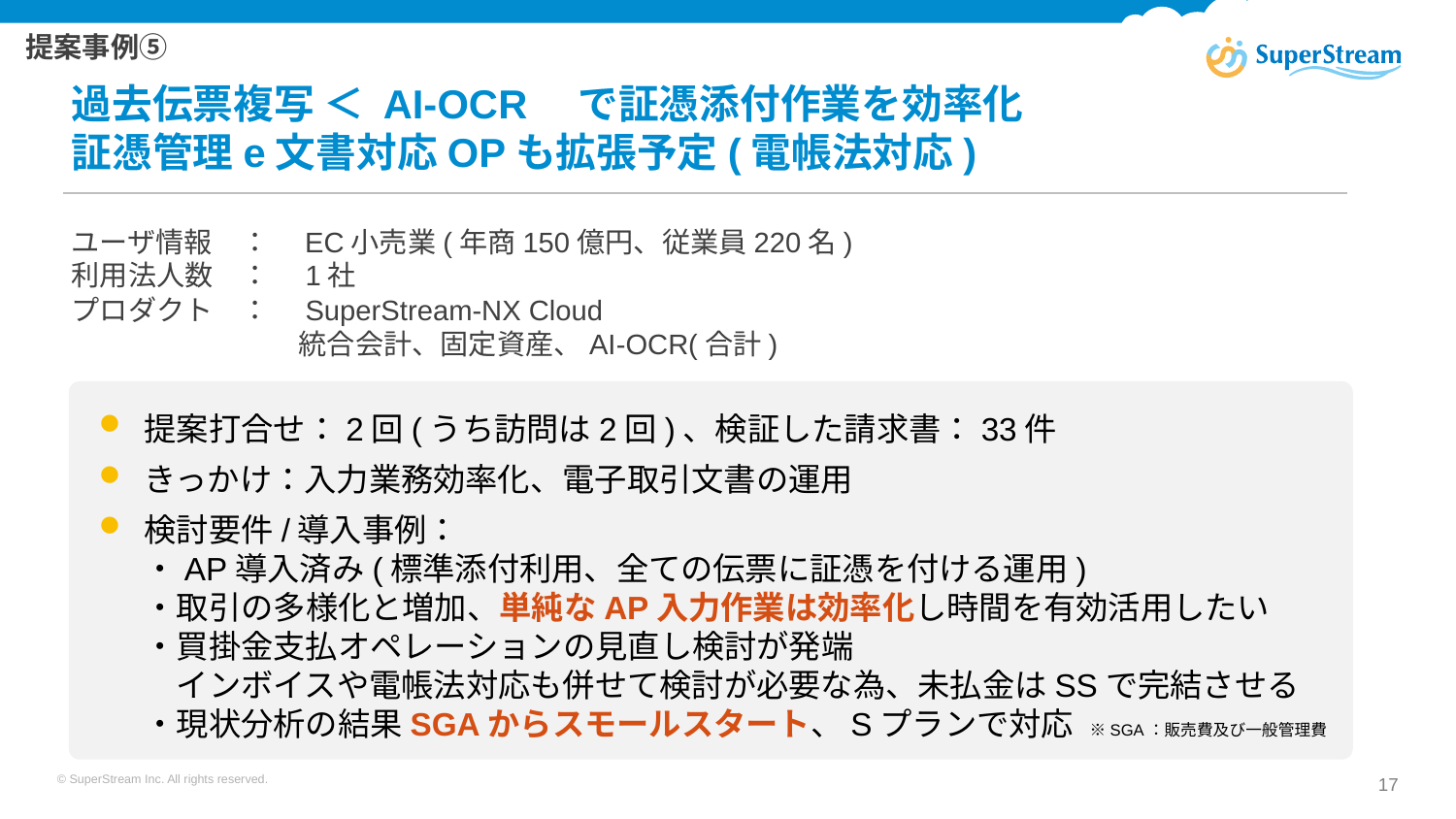

提案事例⑤
過去伝票複写 ＜ AI-OCR　で証憑添付作業を効率化
証憑管理e文書対応OPも拡張予定(電帳法対応)
ユーザ情報　：　EC小売業(年商150億円、従業員220名)
利用法人数　：　1社
プロダクト　：　SuperStream-NX Cloud
　　　　　　　　統合会計、固定資産、AI-OCR(合計)

提案打合せ：2回(うち訪問は2回)、検証した請求書：33件
きっかけ：入力業務効率化、電子取引文書の運用
検討要件/導入事例：
・AP導入済み(標準添付利用、全ての伝票に証憑を付ける運用)
・取引の多様化と増加、単純なAP入力作業は効率化し時間を有効活用したい
・買掛金支払オペレーションの見直し検討が発端
　インボイスや電帳法対応も併せて検討が必要な為、未払金はSSで完結させる
・現状分析の結果SGAからスモールスタート、Sプランで対応　※SGA：販売費及び一般管理費
© SuperStream Inc. All rights reserved.
17